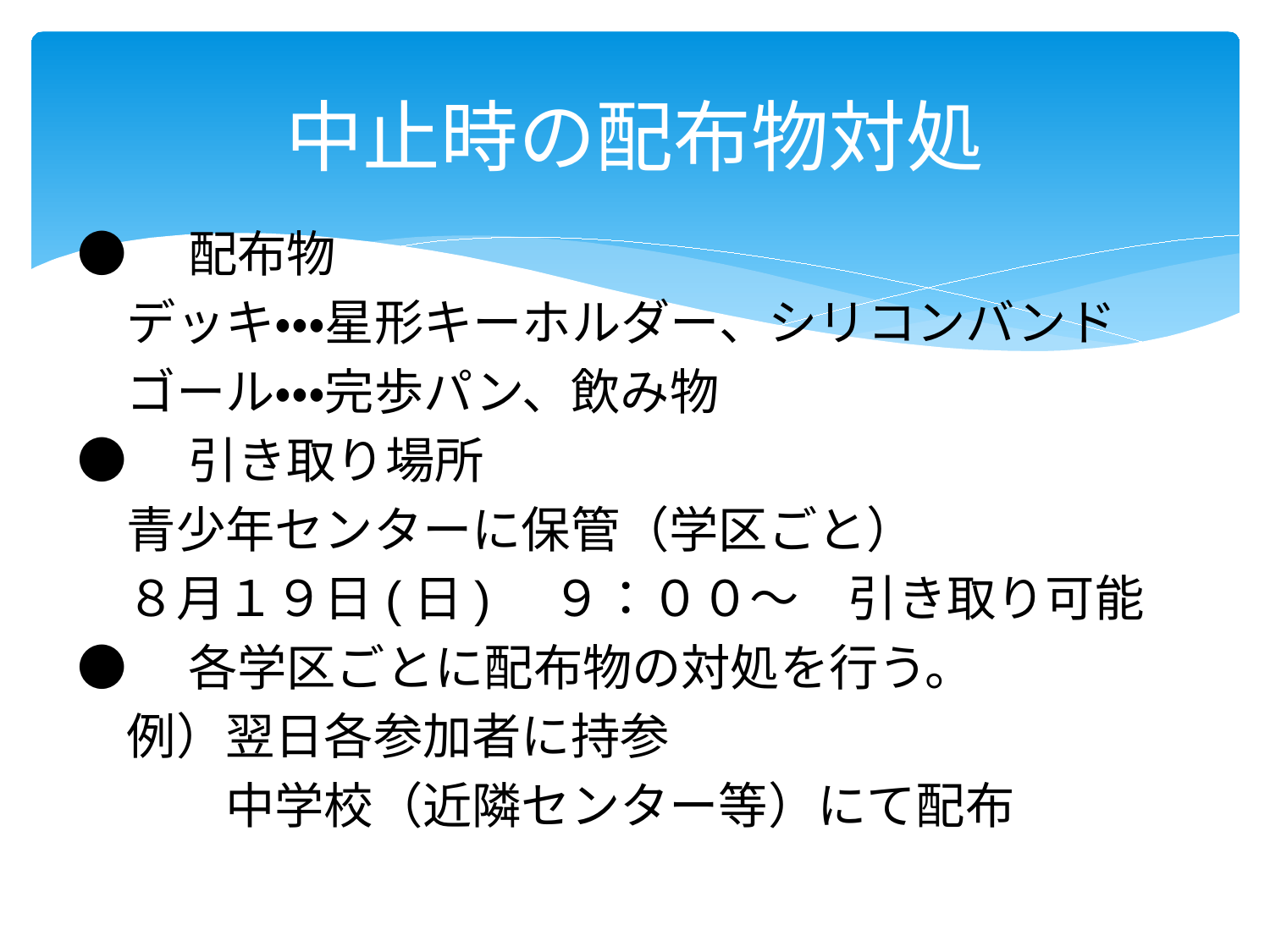

# 中止時の配布物対処
●　配布物
　デッキ・・・星形キーホルダー、シリコンバンド
　ゴール・・・完歩パン、飲み物
●　引き取り場所
　青少年センターに保管（学区ごと）
　８月１９日(日)　９：００～　引き取り可能
●　各学区ごとに配布物の対処を行う。
　例）翌日各参加者に持参
　　　中学校（近隣センター等）にて配布